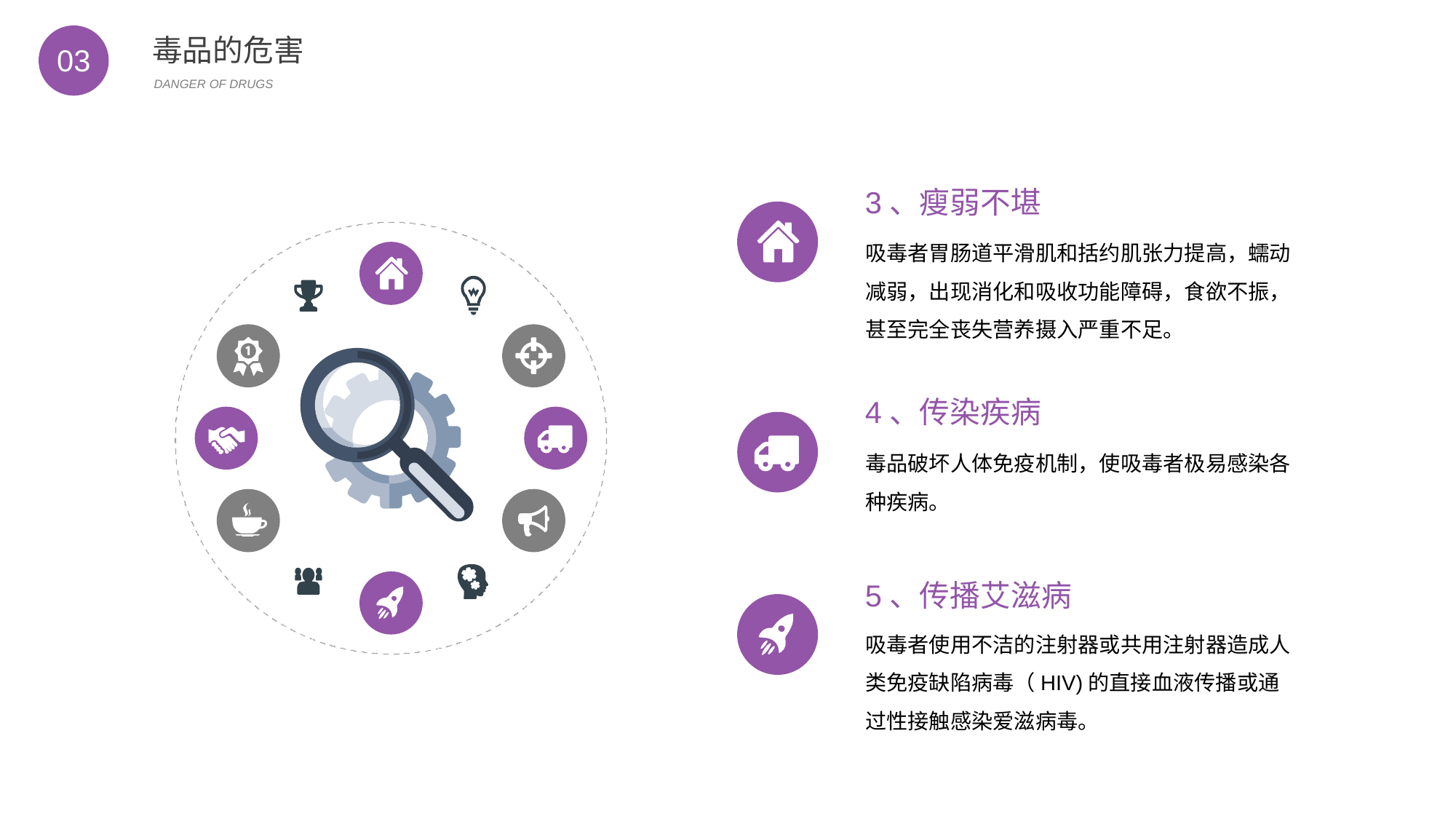

BY YUSHEN

毒品的危害
DANGER OF DRUGS
03
3、瘦弱不堪
吸毒者胃肠道平滑肌和括约肌张力提高，蠕动减弱，出现消化和吸收功能障碍，食欲不振，甚至完全丧失营养摄入严重不足。

4、传染疾病
毒品破坏人体免疫机制，使吸毒者极易感染各种疾病。

5、传播艾滋病
吸毒者使用不洁的注射器或共用注射器造成人类免疫缺陷病毒（HIV)的直接血液传播或通过性接触感染爱滋病毒。